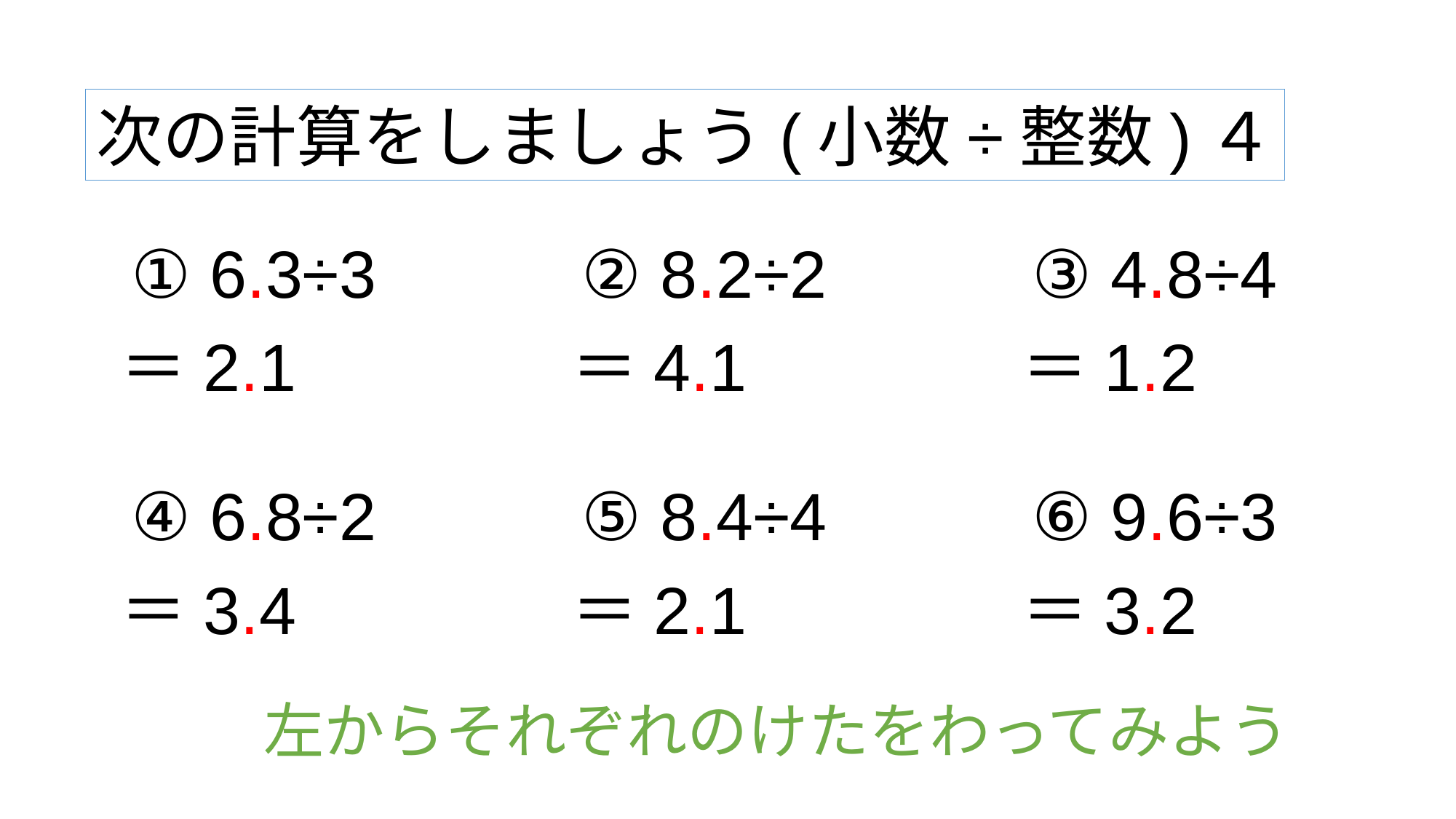

次の計算をしましょう(小数÷整数)４
① 6.3÷3
② 8.2÷2
③ 4.8÷4
＝2.1
＝4.1
＝1.2
④ 6.8÷2
⑤ 8.4÷4
⑥ 9.6÷3
＝3.4
＝2.1
＝3.2
左からそれぞれのけたをわってみよう